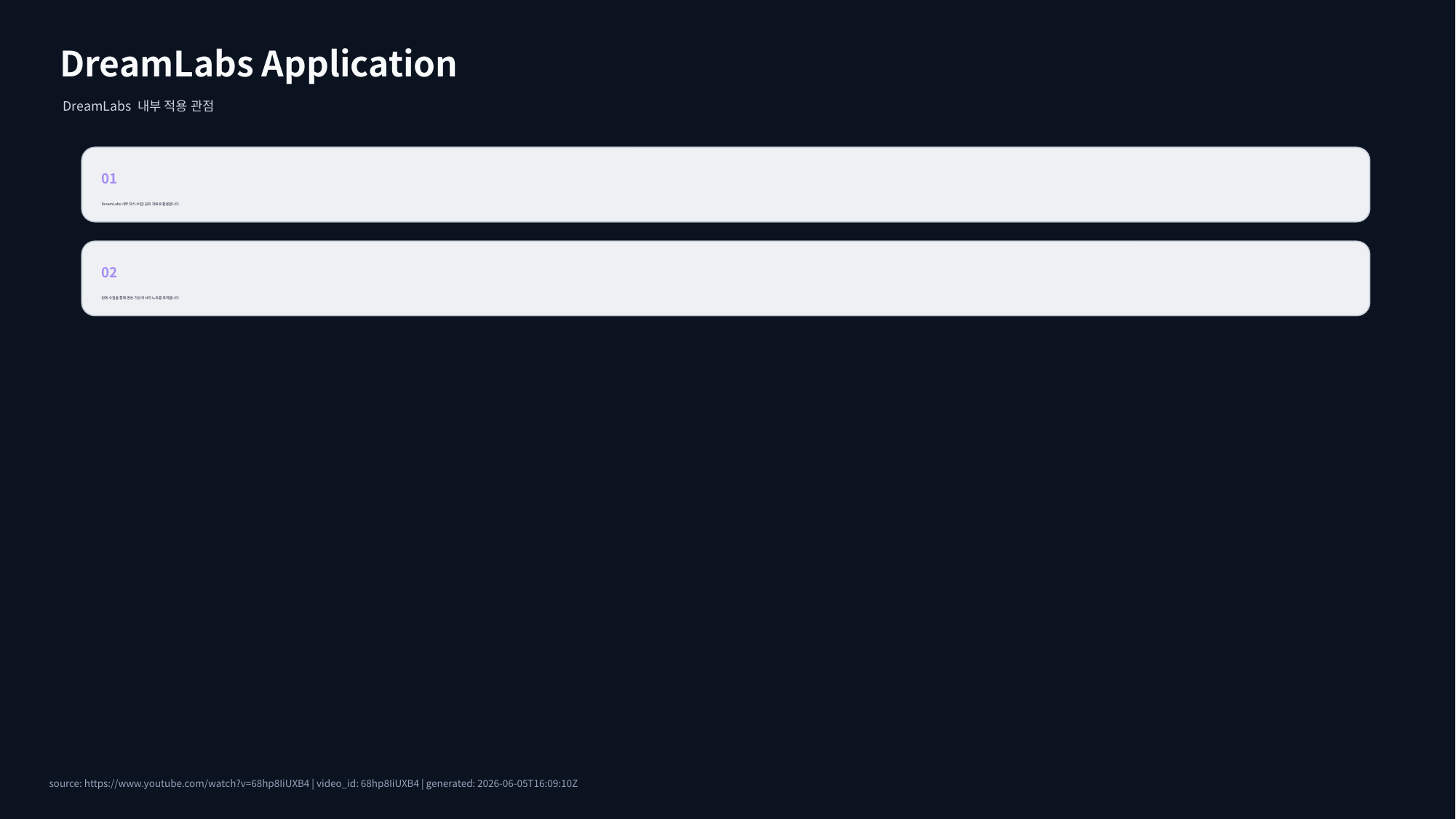

DreamLabs Application
DreamLabs 내부 적용 관점

01
DreamLabs 내부 지식 수집/공유 자료로 활용합니다.

02
반복 수집을 통해 영상 기반 리서치 노트를 축적합니다.
source: https://www.youtube.com/watch?v=68hp8IiUXB4 | video_id: 68hp8IiUXB4 | generated: 2026-06-05T16:09:10Z